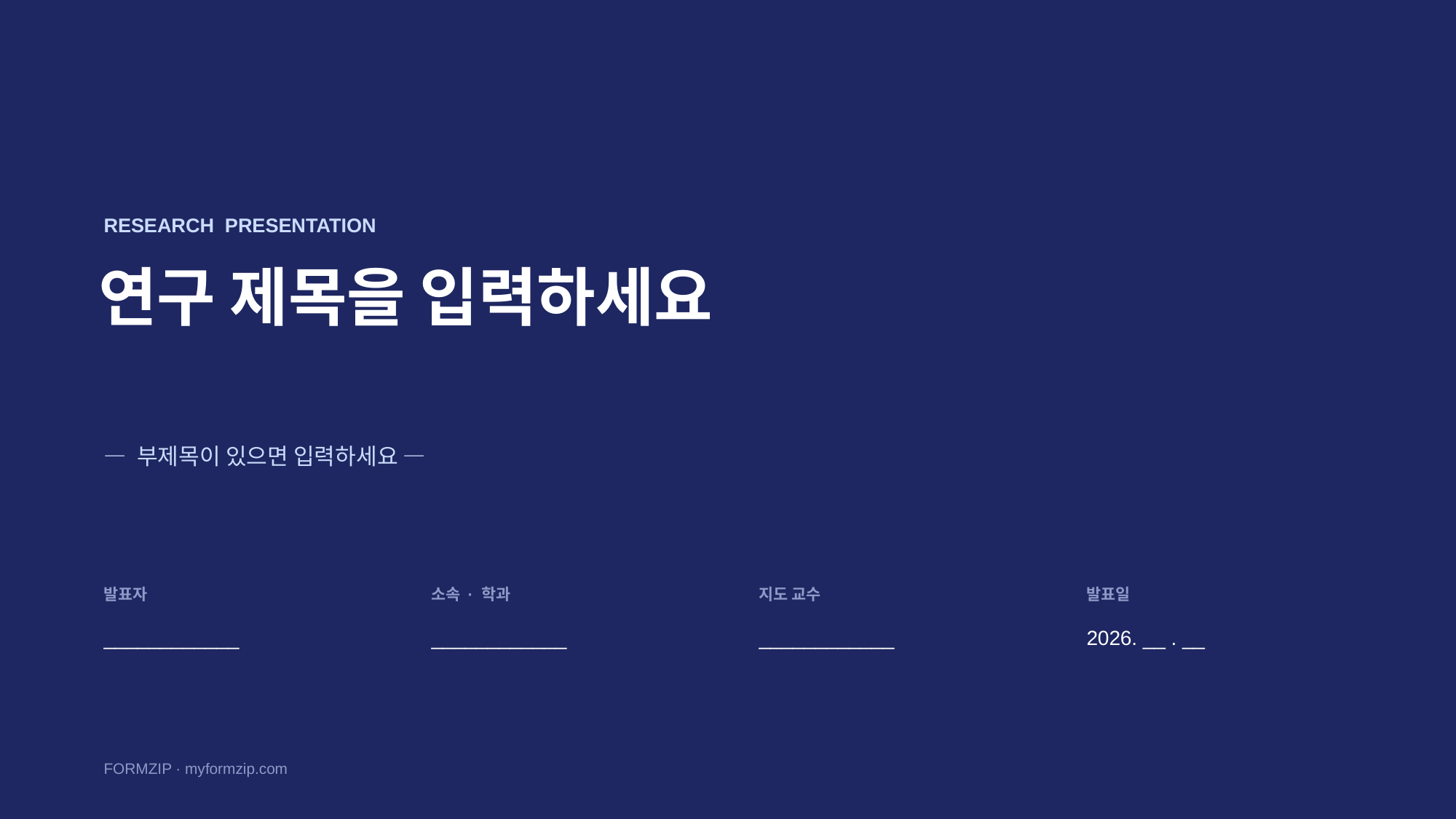

RESEARCH  PRESENTATION
연구 제목을 입력하세요
— 부제목이 있으면 입력하세요 —
발표자
소속 · 학과
지도 교수
발표일
____________
____________
____________
2026. __ . __
FORMZIP · myformzip.com